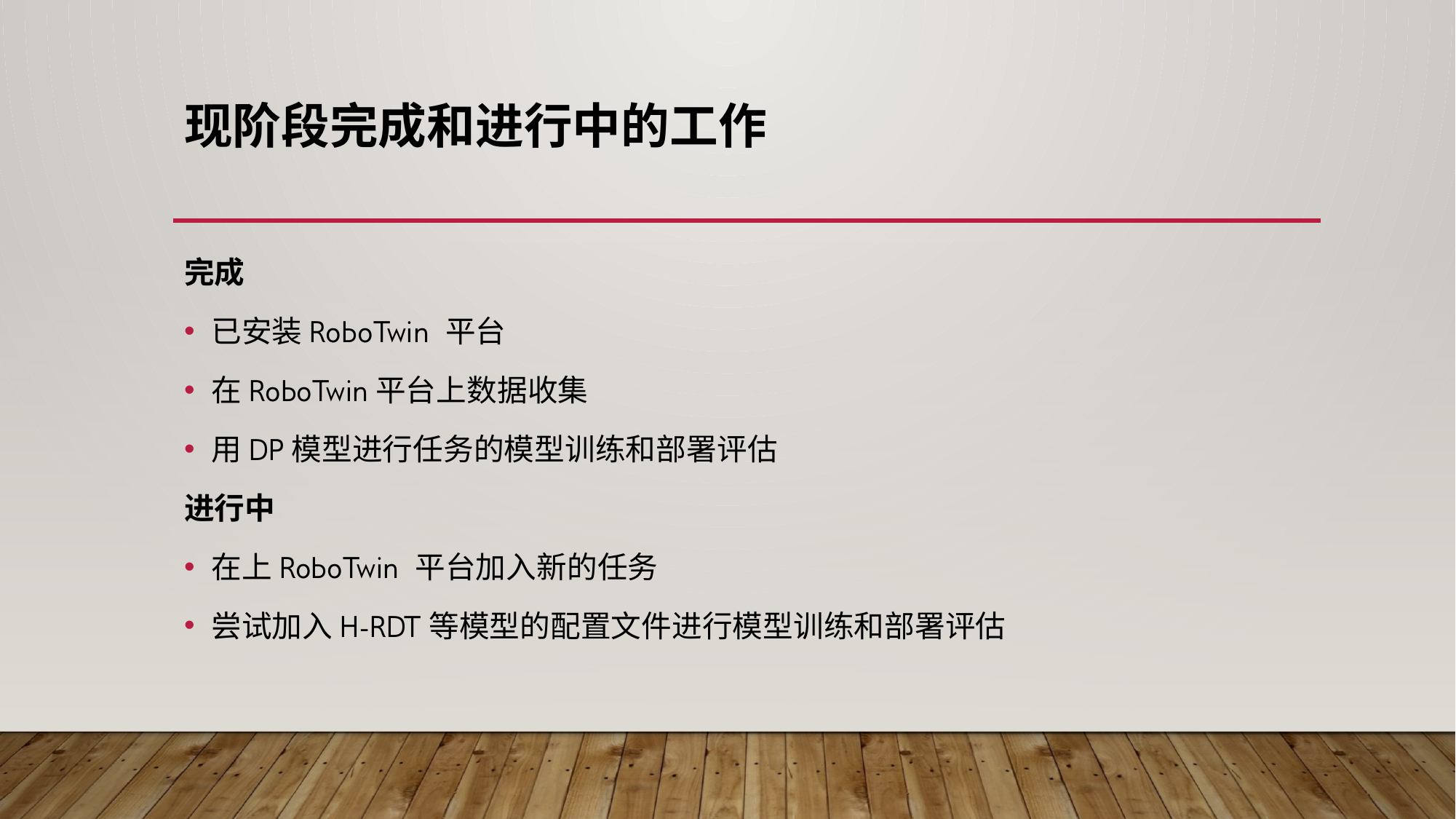

# 现阶段完成和进行中的工作
完成
已安装RoboTwin 平台
在RoboTwin平台上数据收集
用DP模型进行任务的模型训练和部署评估
进行中
在上RoboTwin 平台加入新的任务
尝试加入H-RDT等模型的配置文件进行模型训练和部署评估